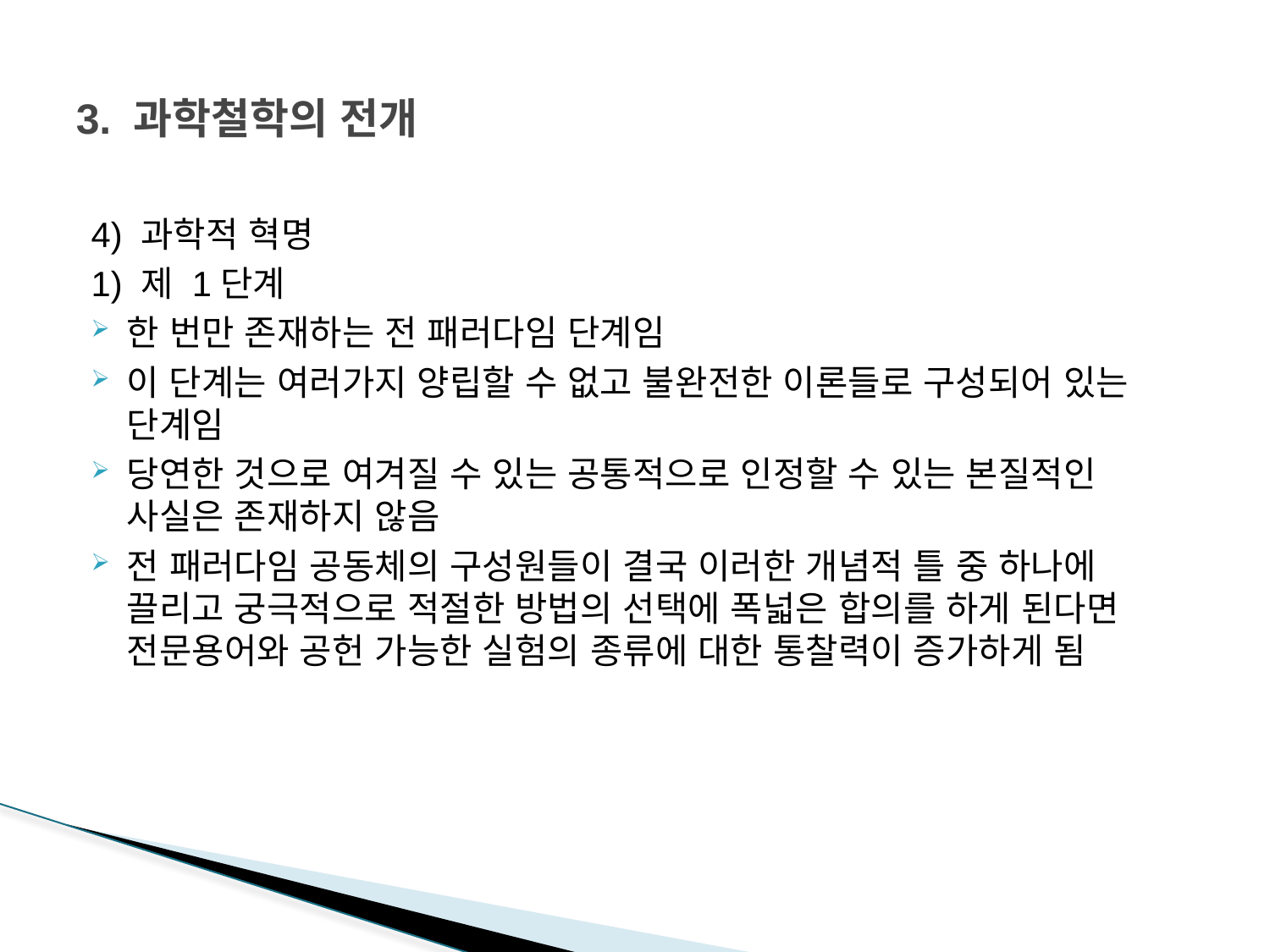

# 3. 과학철학의 전개
4) 과학적 혁명
1) 제 1단계
한 번만 존재하는 전 패러다임 단계임
이 단계는 여러가지 양립할 수 없고 불완전한 이론들로 구성되어 있는 단계임
당연한 것으로 여겨질 수 있는 공통적으로 인정할 수 있는 본질적인 사실은 존재하지 않음
전 패러다임 공동체의 구성원들이 결국 이러한 개념적 틀 중 하나에 끌리고 궁극적으로 적절한 방법의 선택에 폭넓은 합의를 하게 된다면 전문용어와 공헌 가능한 실험의 종류에 대한 통찰력이 증가하게 됨